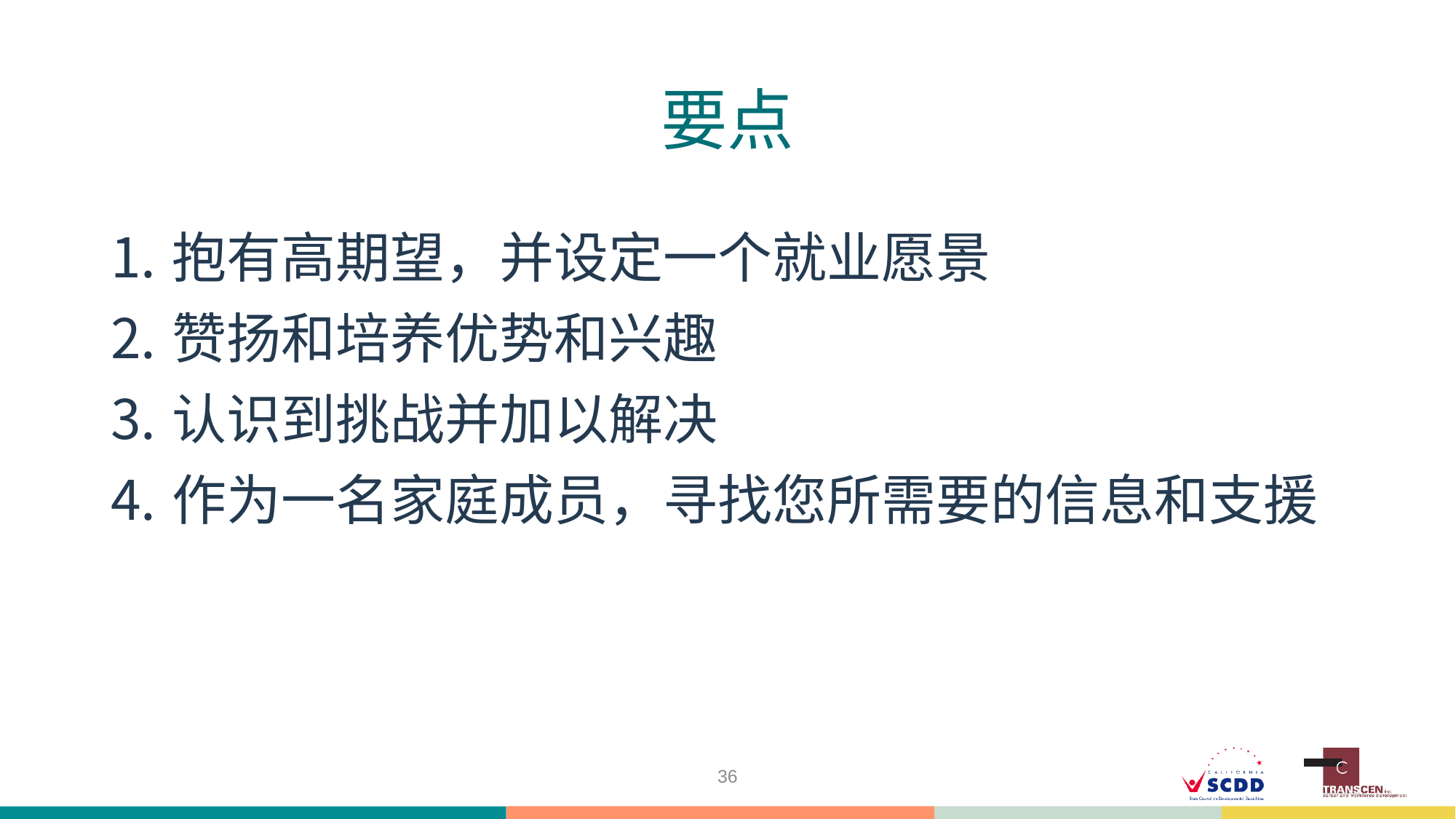

# 要点
抱有高期望，并设定一个就业愿景
赞扬和培养优势和兴趣
认识到挑战并加以解决
作为一名家庭成员，寻找您所需要的信息和支援
36